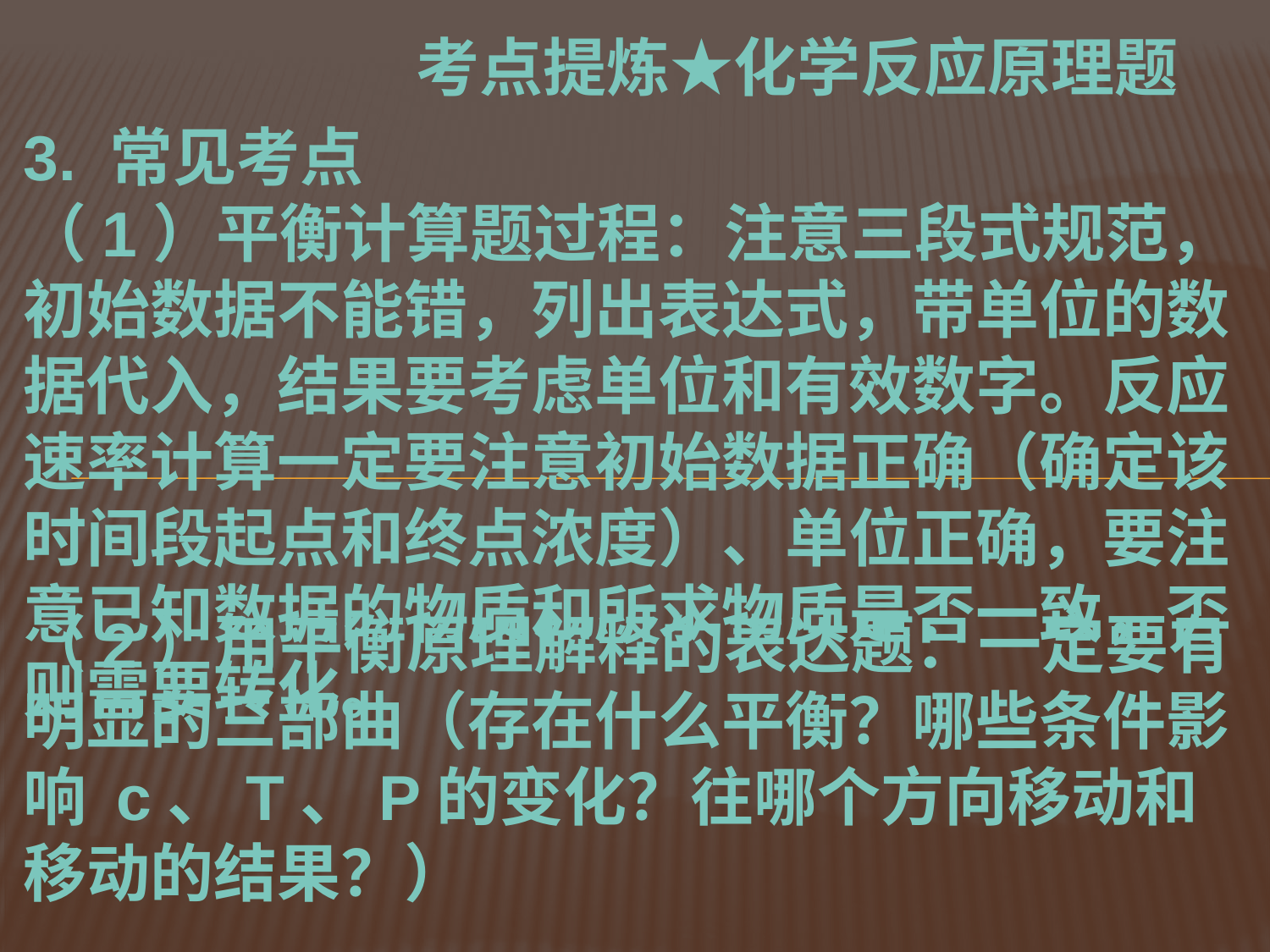

考点提炼★化学反应原理题
3. 常见考点
（1）平衡计算题过程：注意三段式规范，初始数据不能错，列出表达式，带单位的数据代入，结果要考虑单位和有效数字。反应速率计算一定要注意初始数据正确（确定该时间段起点和终点浓度）、单位正确，要注意已知数据的物质和所求物质是否一致，否则需要转化。
（2）用平衡原理解释的表达题：一定要有明显的三部曲（存在什么平衡？哪些条件影响 c、T、P的变化？往哪个方向移动和移动的结果？）